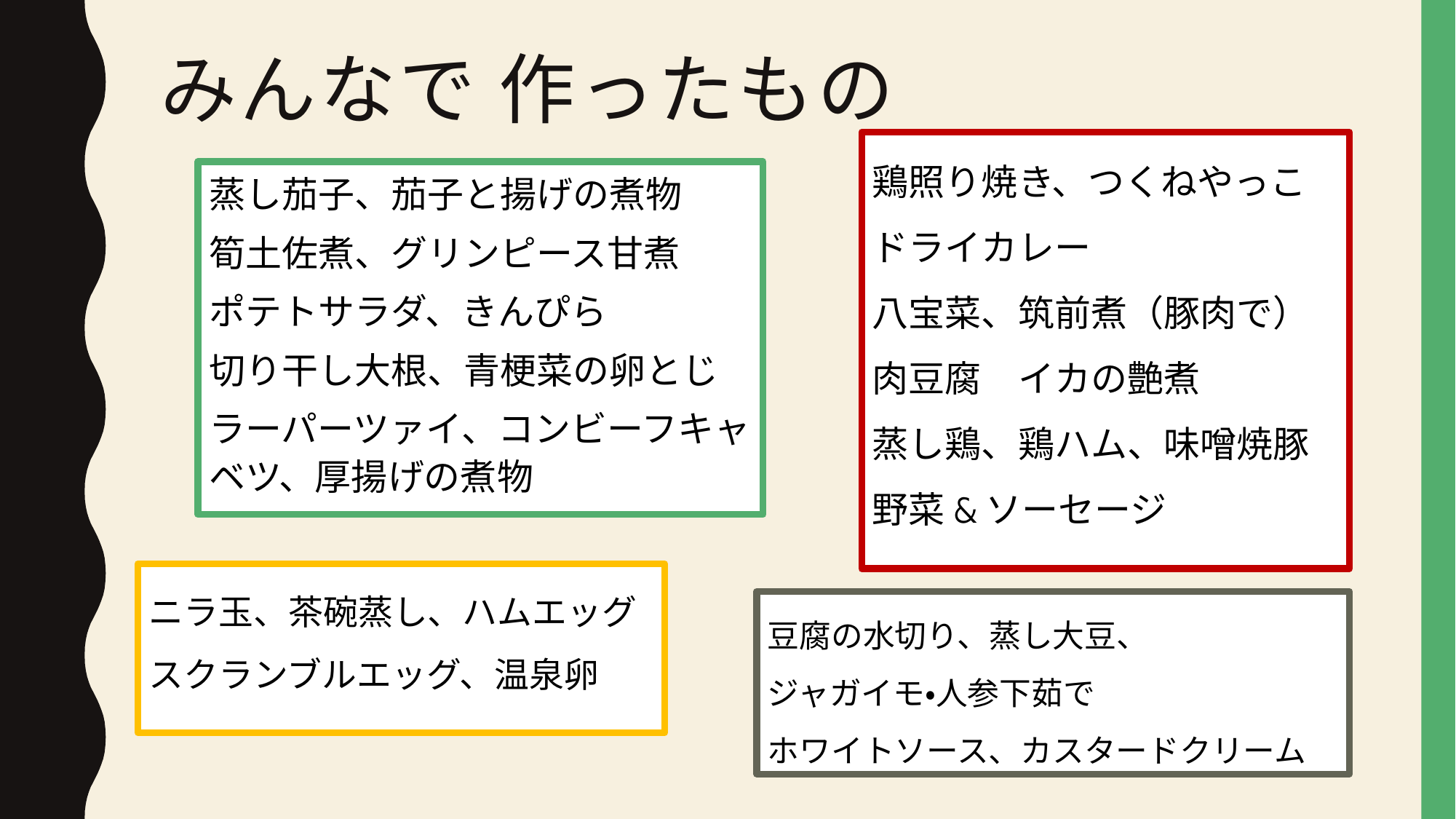

# みんなで 作ったもの
鶏照り焼き、つくねやっこドライカレー
八宝菜、筑前煮（豚肉で）肉豆腐　イカの艶煮
蒸し鶏、鶏ハム、味噌焼豚
野菜&ソーセージ

蒸し茄子、茄子と揚げの煮物
筍土佐煮、グリンピース甘煮
ポテトサラダ、きんぴら
切り干し大根、青梗菜の卵とじ
ラーパーツァイ、コンビーフキャベツ、厚揚げの煮物

ニラ玉、茶碗蒸し、ハムエッグ
スクランブルエッグ、温泉卵

豆腐の水切り、蒸し大豆、
ジャガイモ・人参下茹で
ホワイトソース、カスタードクリーム